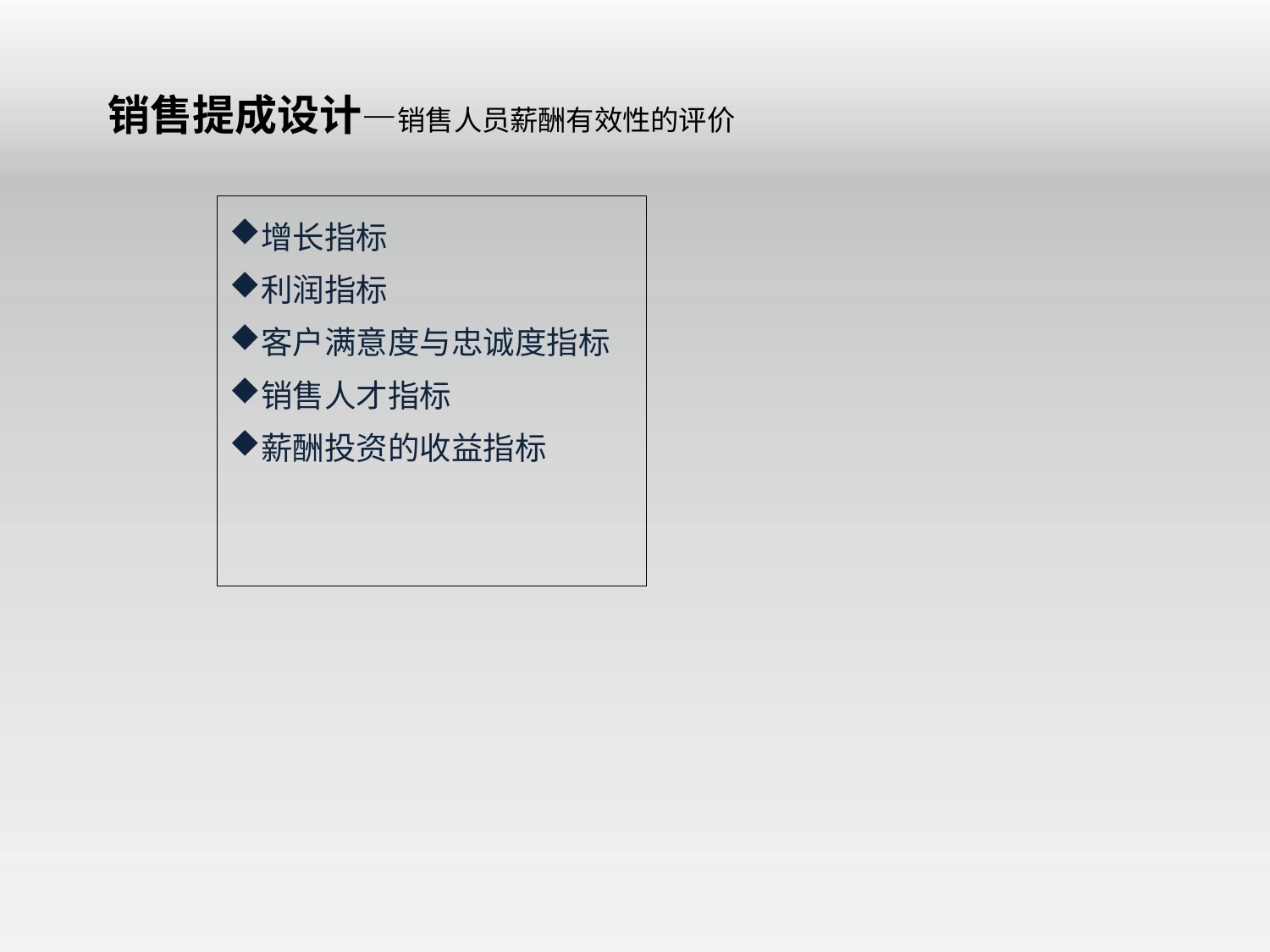

# 销售提成设计—销售人员薪酬有效性的评价
增长指标
利润指标
客户满意度与忠诚度指标
销售人才指标
薪酬投资的收益指标